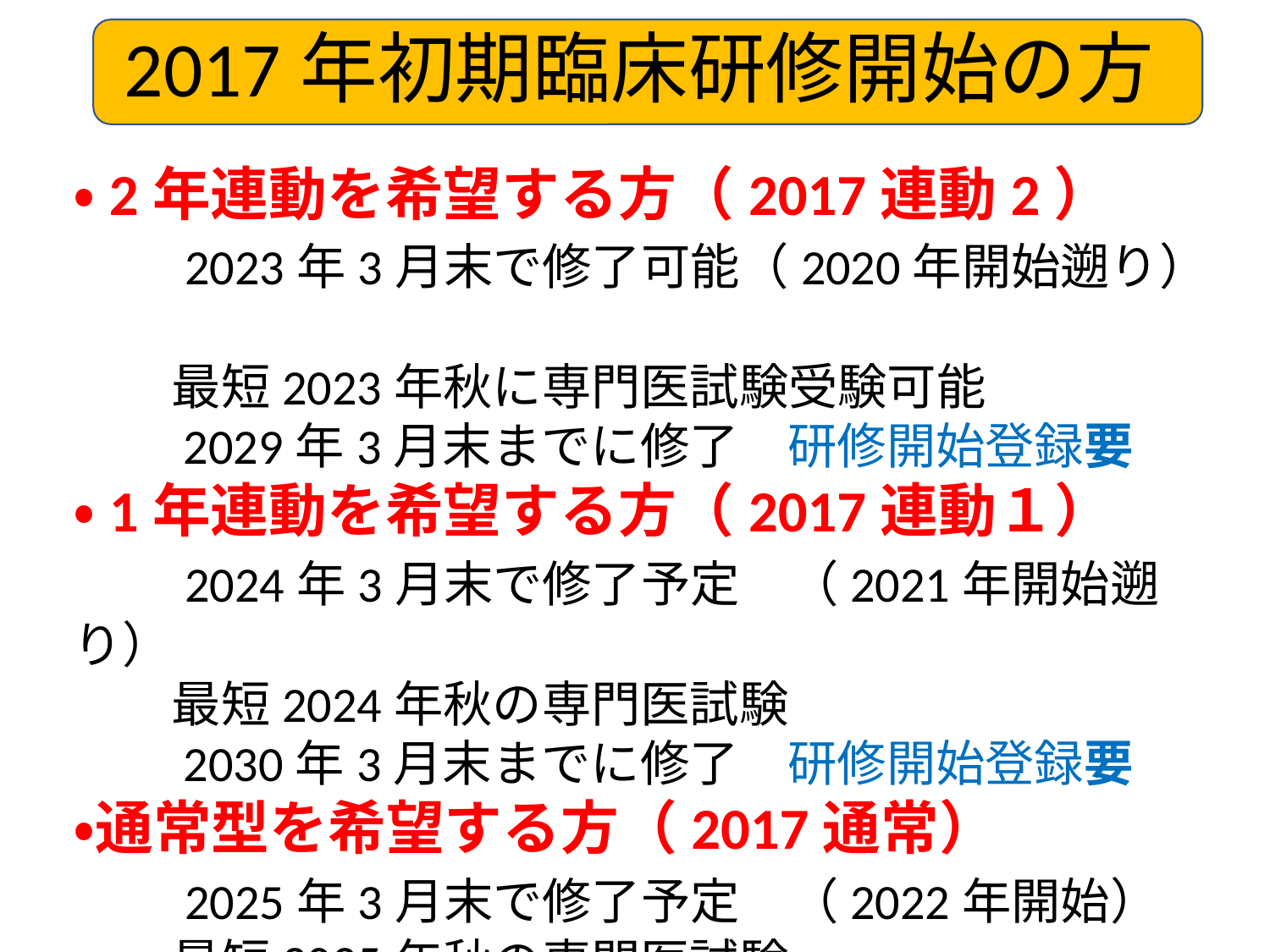

# 2017年初期臨床研修開始の方

・2年連動を希望する方（2017連動2）
　   2023年3月末で修了可能（2020年開始遡り）
　　最短2023年秋に専門医試験受験可能
　　2029年3月末までに修了　研修開始登録要
・1年連動を希望する方（2017連動１）
　   2024年3月末で修了予定　（2021年開始遡り）
　　最短2024年秋の専門医試験
　　2030年3月末までに修了　研修開始登録要
・通常型を希望する方（2017通常）
　   2025年3月末で修了予定　（2022年開始）
　　最短2025年秋の専門医試験
　　2031年3月末までに修了　研修開始登録要